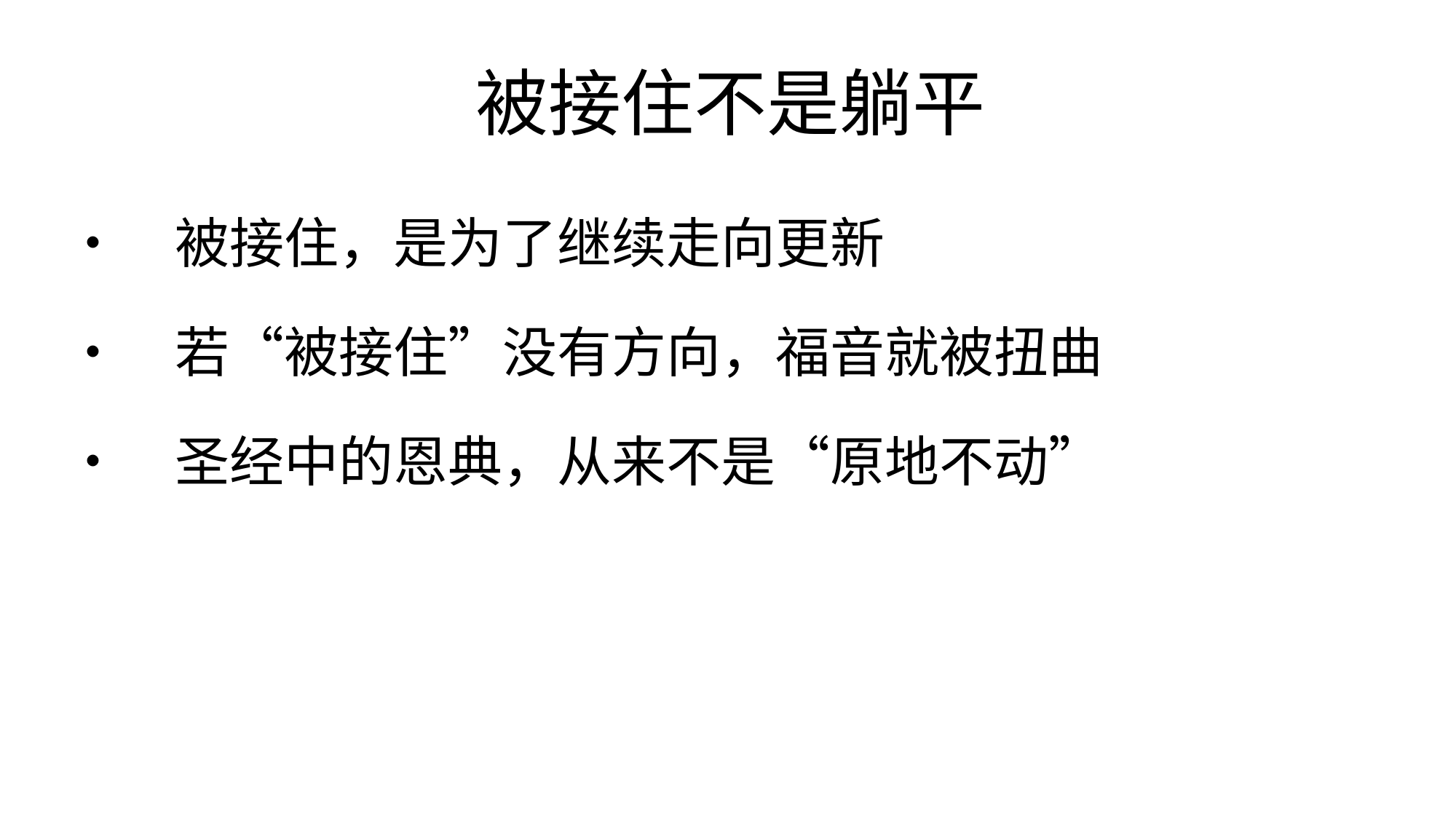

# 被接住不是躺平
•	被接住，是为了继续走向更新
•	若“被接住”没有方向，福音就被扭曲
•	圣经中的恩典，从来不是“原地不动”
14